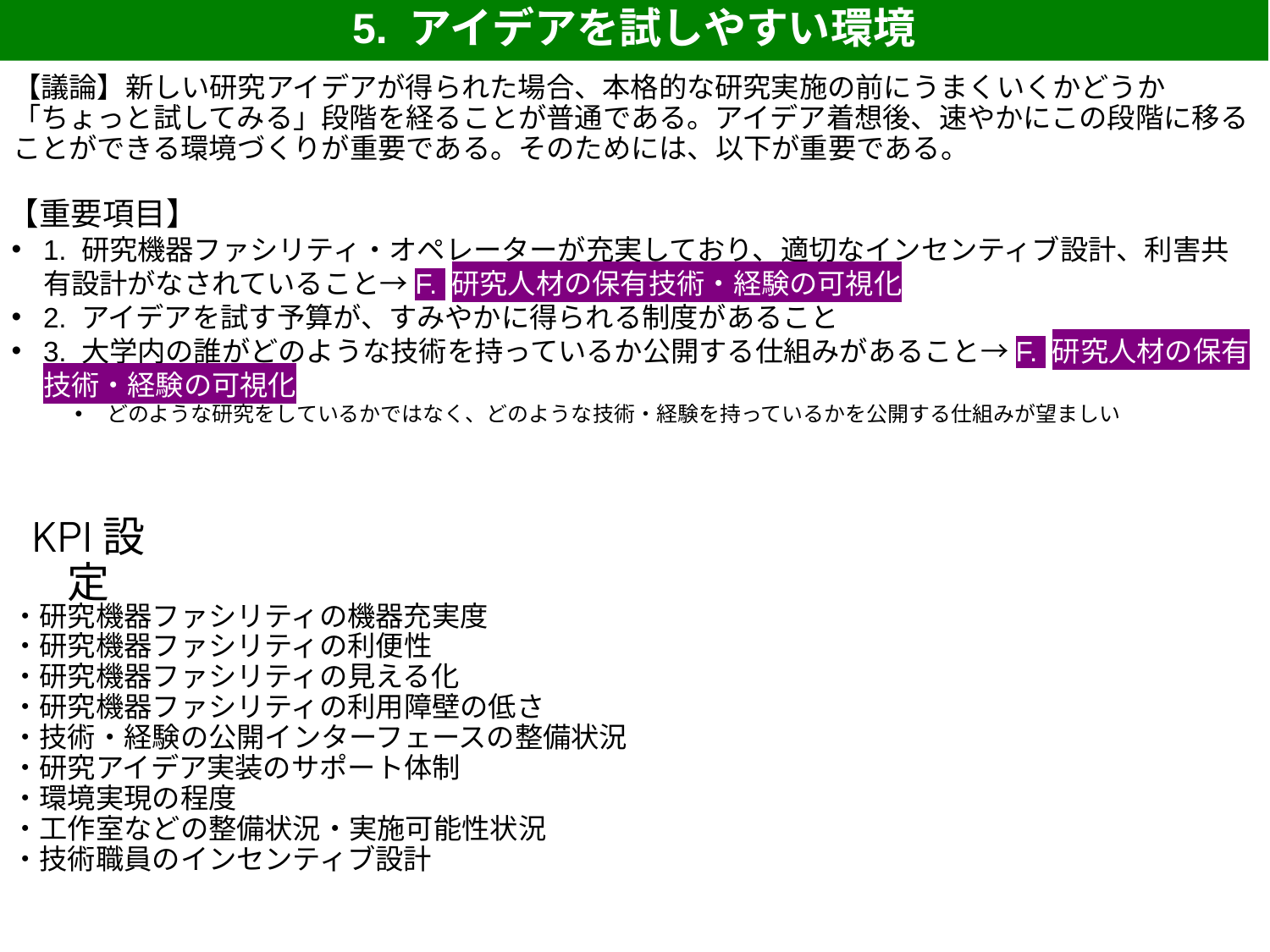

5. アイデアを試しやすい環境
【議論】新しい研究アイデアが得られた場合、本格的な研究実施の前にうまくいくかどうか「ちょっと試してみる」段階を経ることが普通である。アイデア着想後、速やかにこの段階に移ることができる環境づくりが重要である。そのためには、以下が重要である。
【重要項目】
1. 研究機器ファシリティ・オペレーターが充実しており、適切なインセンティブ設計、利害共有設計がなされていること→F. 研究人材の保有技術・経験の可視化
2. アイデアを試す予算が、すみやかに得られる制度があること
3. 大学内の誰がどのような技術を持っているか公開する仕組みがあること→F. 研究人材の保有技術・経験の可視化
どのような研究をしているかではなく、どのような技術・経験を持っているかを公開する仕組みが望ましい
KPI設定
・研究機器ファシリティの機器充実度
・研究機器ファシリティの利便性
・研究機器ファシリティの見える化
・研究機器ファシリティの利用障壁の低さ
・技術・経験の公開インターフェースの整備状況
・研究アイデア実装のサポート体制
・環境実現の程度
・工作室などの整備状況・実施可能性状況
・技術職員のインセンティブ設計